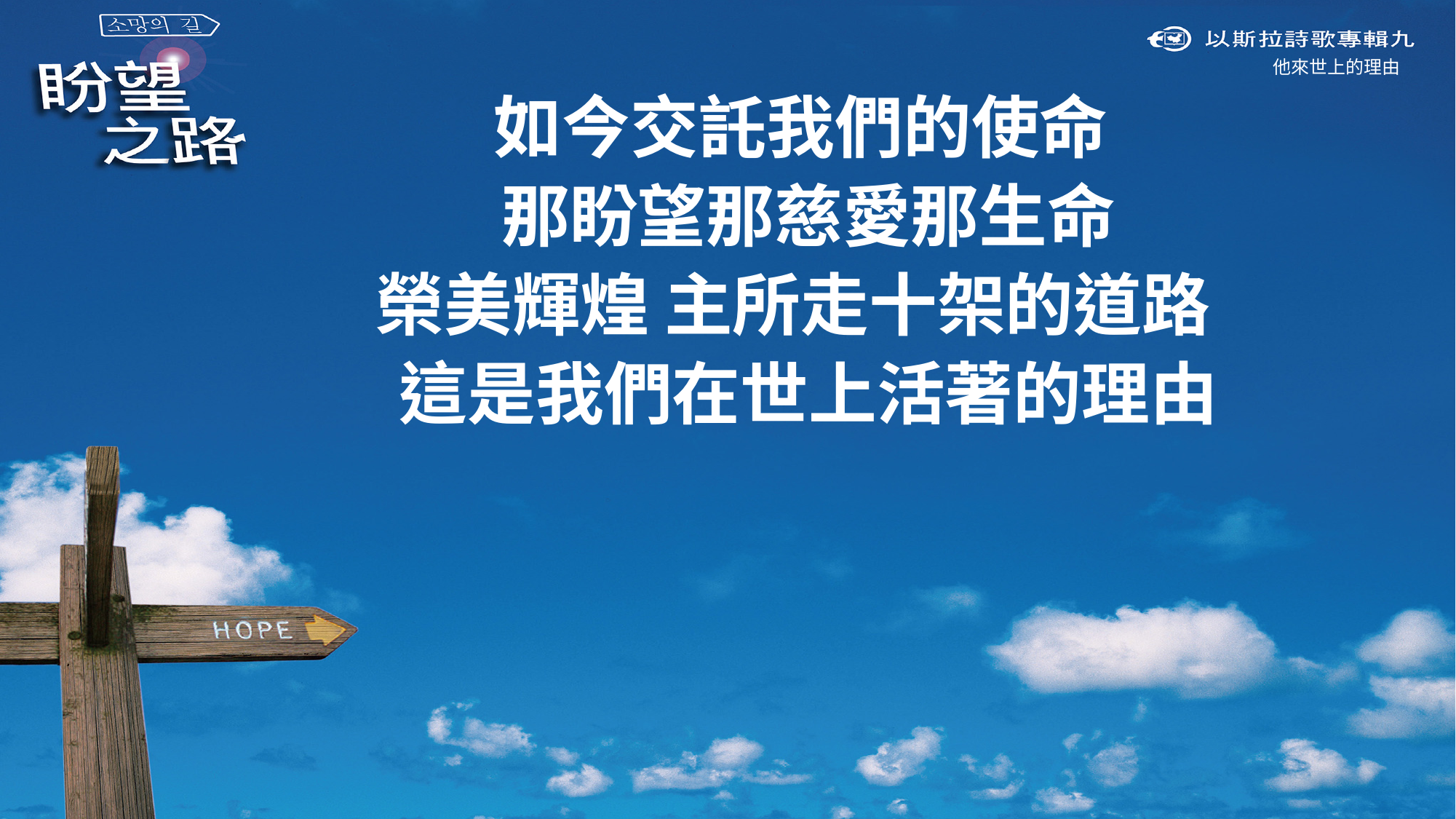

他來世上的理由
如今交託我們的使命
那盼望那慈愛那生命
榮美輝煌 主所走十架的道路
這是我們在世上活著的理由